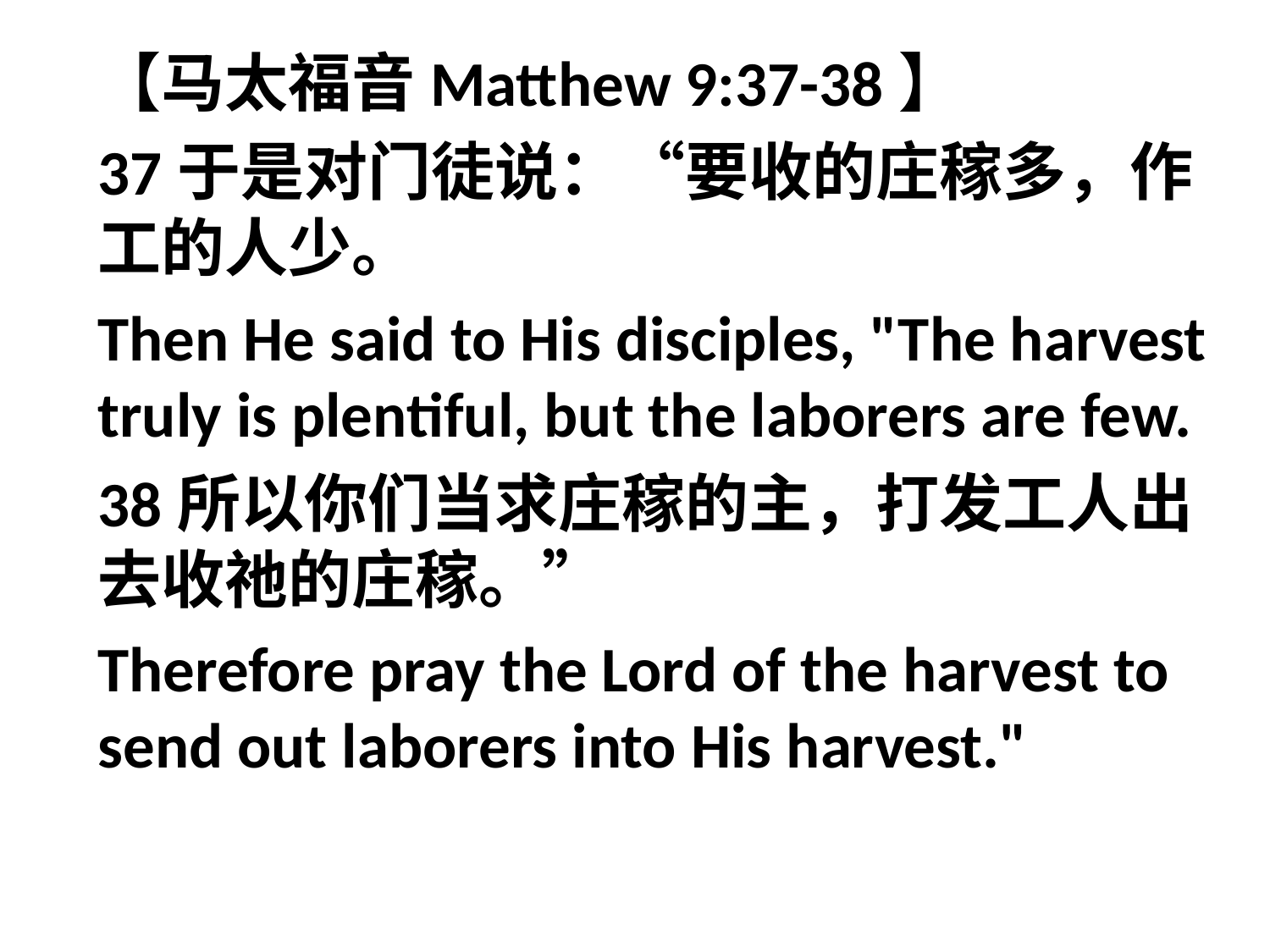

【马太福音Matthew 9:37-38】
37于是对门徒说：“要收的庄稼多，作工的人少。
Then He said to His disciples, "The harvest truly is plentiful, but the laborers are few.
38所以你们当求庄稼的主，打发工人出去收祂的庄稼。”
Therefore pray the Lord of the harvest to send out laborers into His harvest."